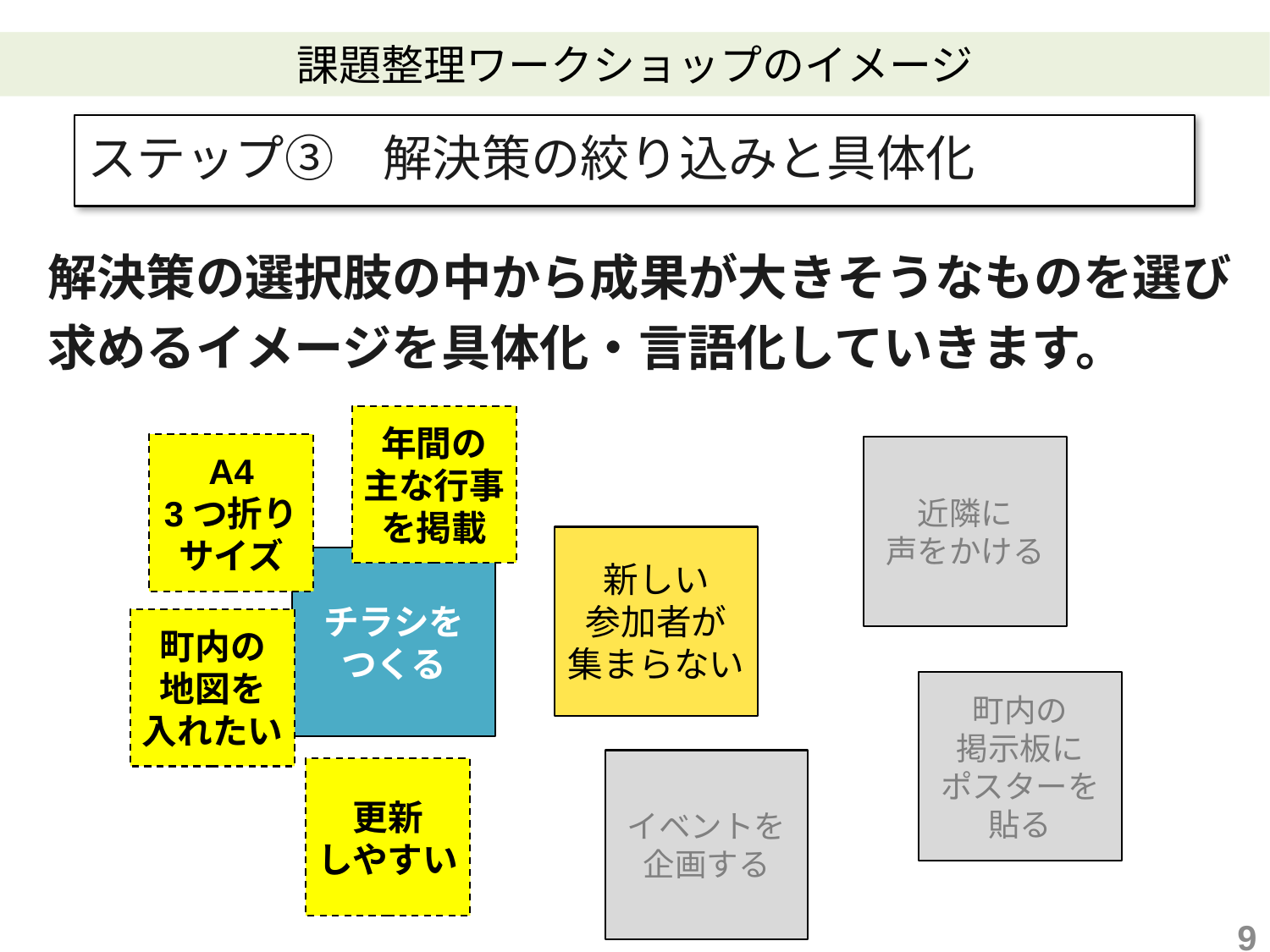

課題整理ワークショップのイメージ
ステップ③　解決策の絞り込みと具体化
解決策の選択肢の中から成果が大きそうなものを選び
求めるイメージを具体化・言語化していきます。
年間の
主な行事
を掲載
A4
3つ折り
サイズ
近隣に
声をかける
新しい
参加者が
集まらない
チラシを
つくる
町内の
地図を
入れたい
町内の
掲示板に
ポスターを
貼る
イベントを
企画する
更新
しやすい
9